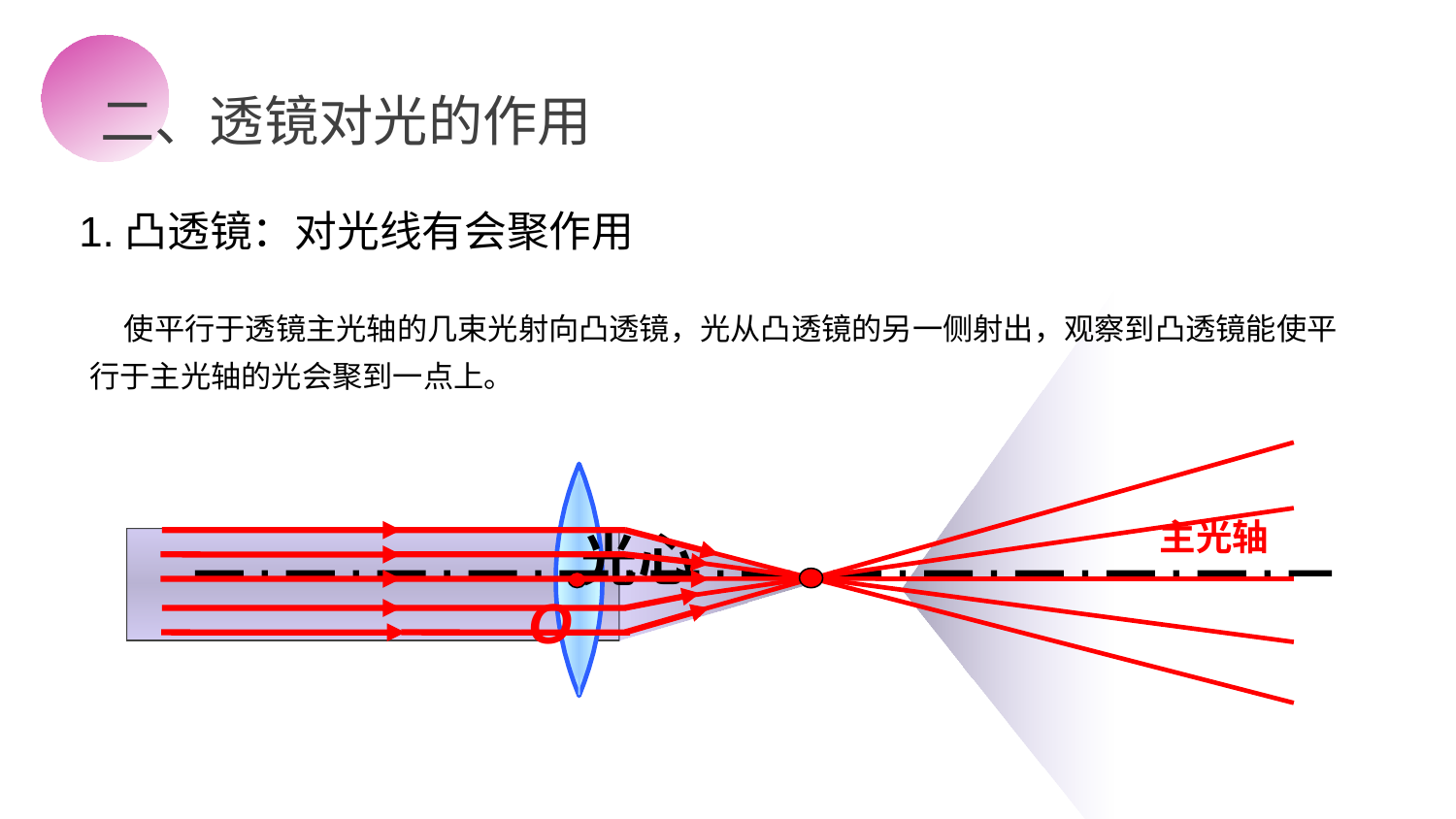

二、透镜对光的作用
1.凸透镜：对光线有会聚作用
    使平行于透镜主光轴的几束光射向凸透镜，光从凸透镜的另一侧射出，观察到凸透镜能使平行于主光轴的光会聚到一点上。

主光轴
光心

O